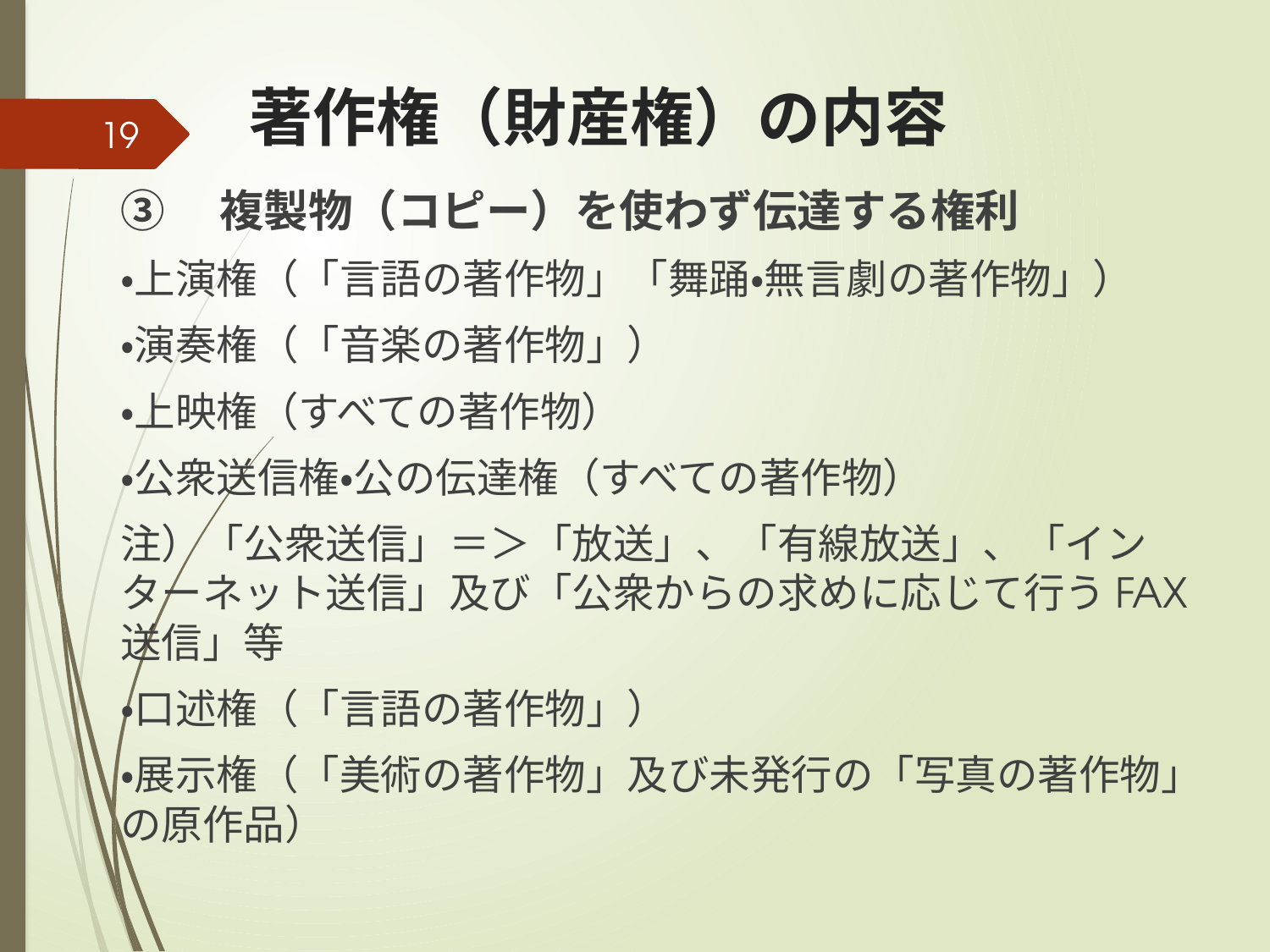

# 著作権（財産権）の内容
19
③　複製物（コピー）を使わず伝達する権利
・上演権（「言語の著作物」「舞踊・無言劇の著作物」）
・演奏権（「音楽の著作物」）
・上映権（すべての著作物）
・公衆送信権・公の伝達権（すべての著作物）
注）「公衆送信」＝＞「放送」、「有線放送」、「インターネット送信」及び「公衆からの求めに応じて行うFAX送信」等
・口述権（「言語の著作物」）
・展示権（「美術の著作物」及び未発行の「写真の著作物」の原作品）